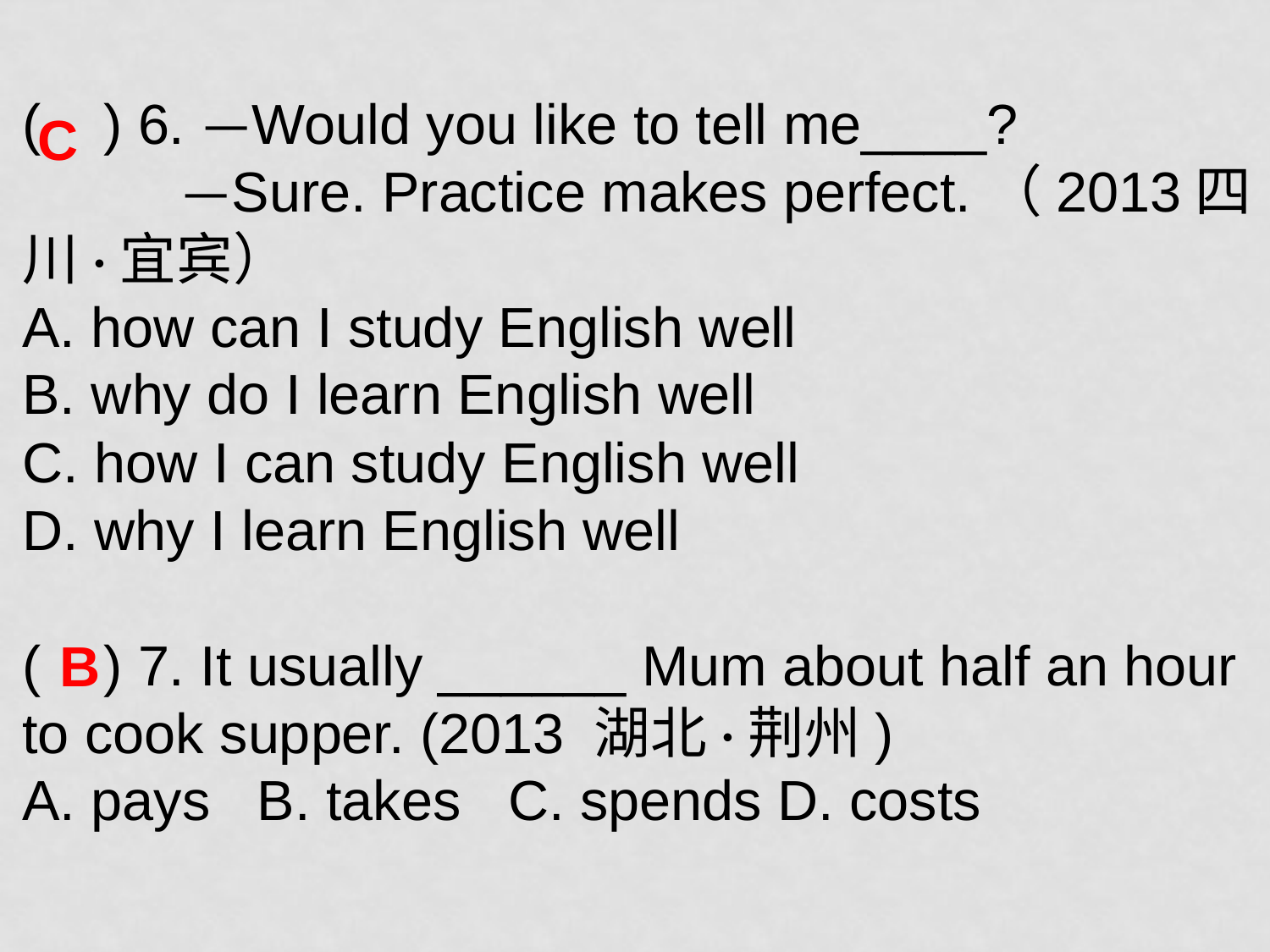

(    ) 6. —Would you like to tell me____?
	  —Sure. Practice makes perfect.（2013四川·宜宾）
A. how can I study English well
B. why do I learn English well
C. how I can study English well
D. why I learn English well

(    ) 7. It usually ______ Mum about half an hour to cook supper. (2013 湖北·荆州)
A. pays   B. takes   C. spends D. costs
C
B